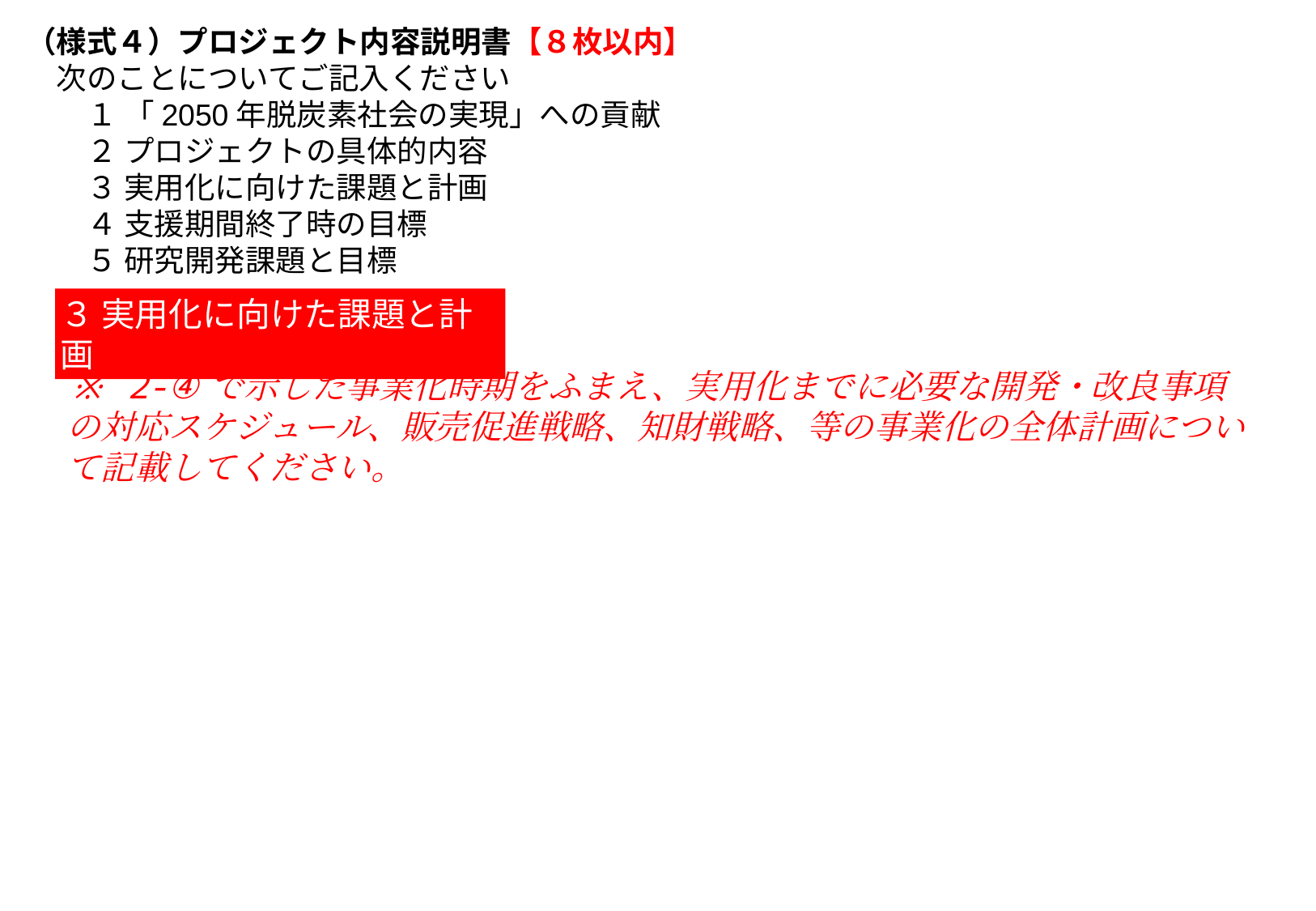

（様式４）プロジェクト内容説明書【８枚以内】
　次のことについてご記入ください
　　１ 「2050年脱炭素社会の実現」への貢献
　　２ プロジェクトの具体的内容
　　３ 実用化に向けた課題と計画
　　４ 支援期間終了時の目標
　　５ 研究開発課題と目標
３ 実用化に向けた課題と計画
※ 2-④で示した事業化時期をふまえ、実用化までに必要な開発・改良事項の対応スケジュール、販売促進戦略、知財戦略、等の事業化の全体計画について記載してください。